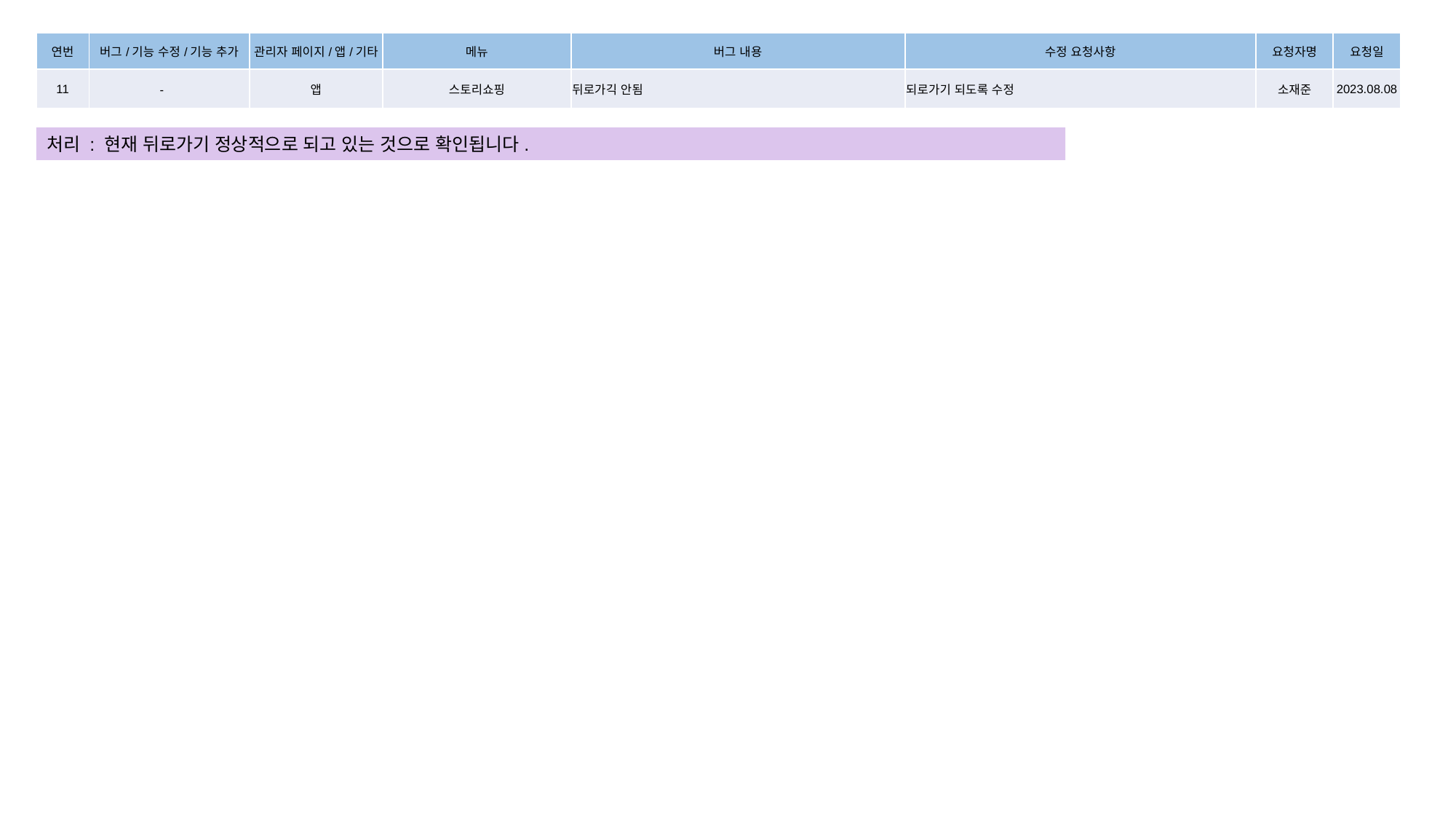

| 연번 | 버그/기능 수정/기능 추가 | 관리자 페이지/앱/기타 | 메뉴 | 버그 내용 | 수정 요청사항 | 요청자명 | 요청일 |
| --- | --- | --- | --- | --- | --- | --- | --- |
| 11 | - | 앱 | 스토리쇼핑 | 뒤로가긱 안됨 | 되로가기 되도록 수정 | 소재준 | 2023.08.08 |
처리 : 현재 뒤로가기 정상적으로 되고 있는 것으로 확인됩니다.